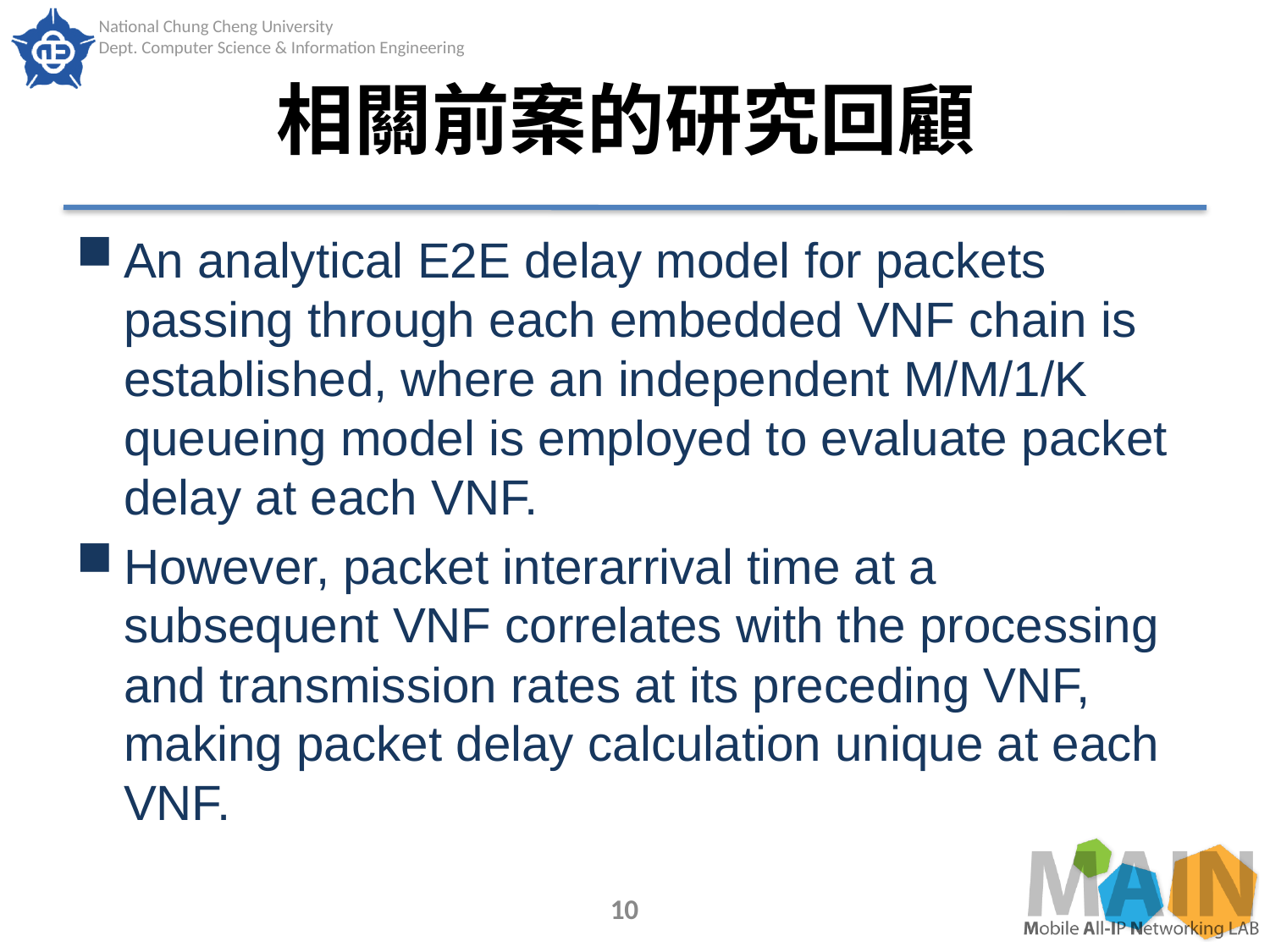

# 相關前案的研究回顧
An analytical E2E delay model for packets passing through each embedded VNF chain is established, where an independent M/M/1/K queueing model is employed to evaluate packet delay at each VNF.
However, packet interarrival time at a subsequent VNF correlates with the processing and transmission rates at its preceding VNF, making packet delay calculation unique at each VNF.
10